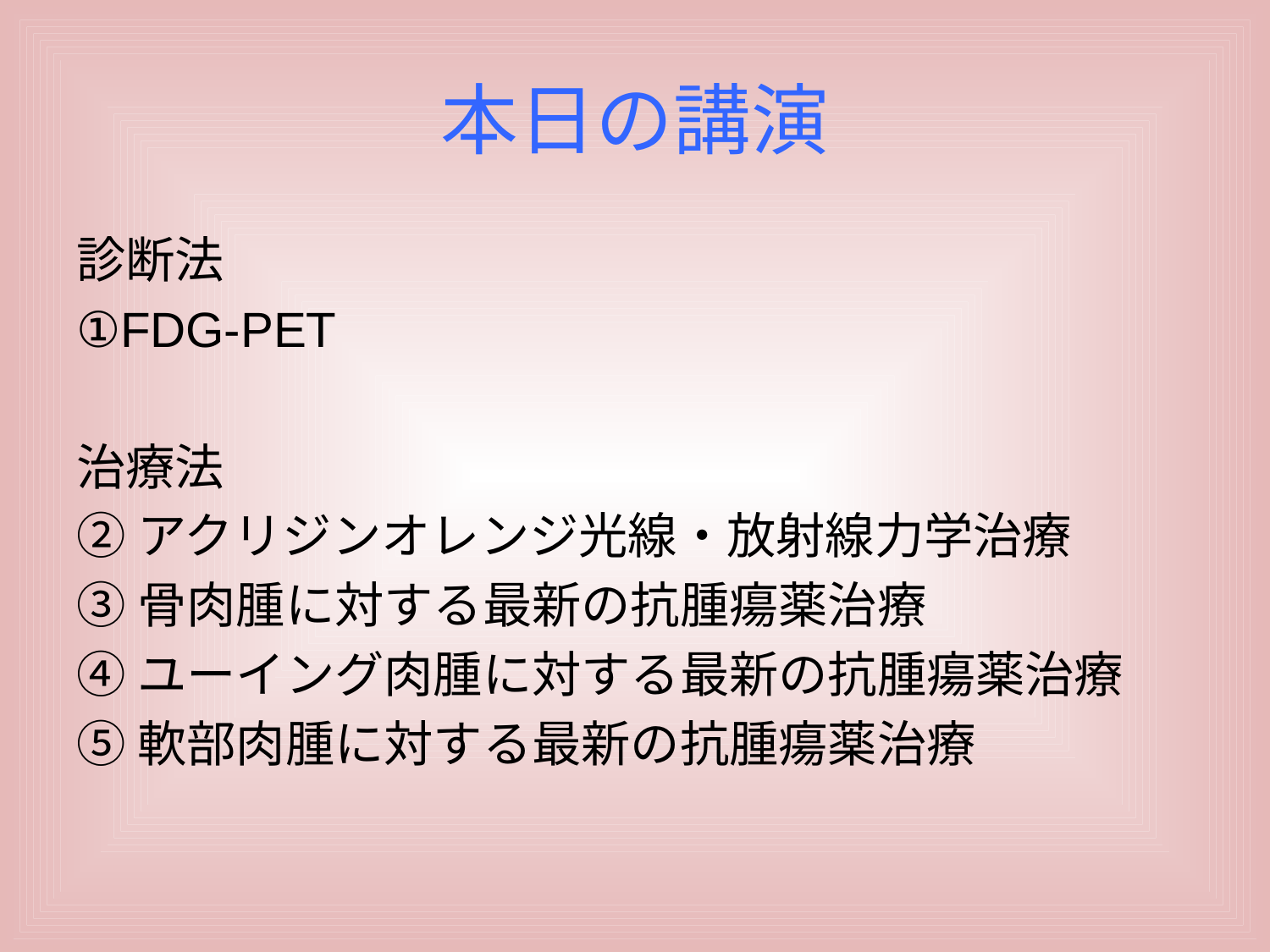

# 本日の講演
診断法
①FDG-PET

治療法
②アクリジンオレンジ光線・放射線力学治療
③骨肉腫に対する最新の抗腫瘍薬治療
④ユーイング肉腫に対する最新の抗腫瘍薬治療
⑤軟部肉腫に対する最新の抗腫瘍薬治療